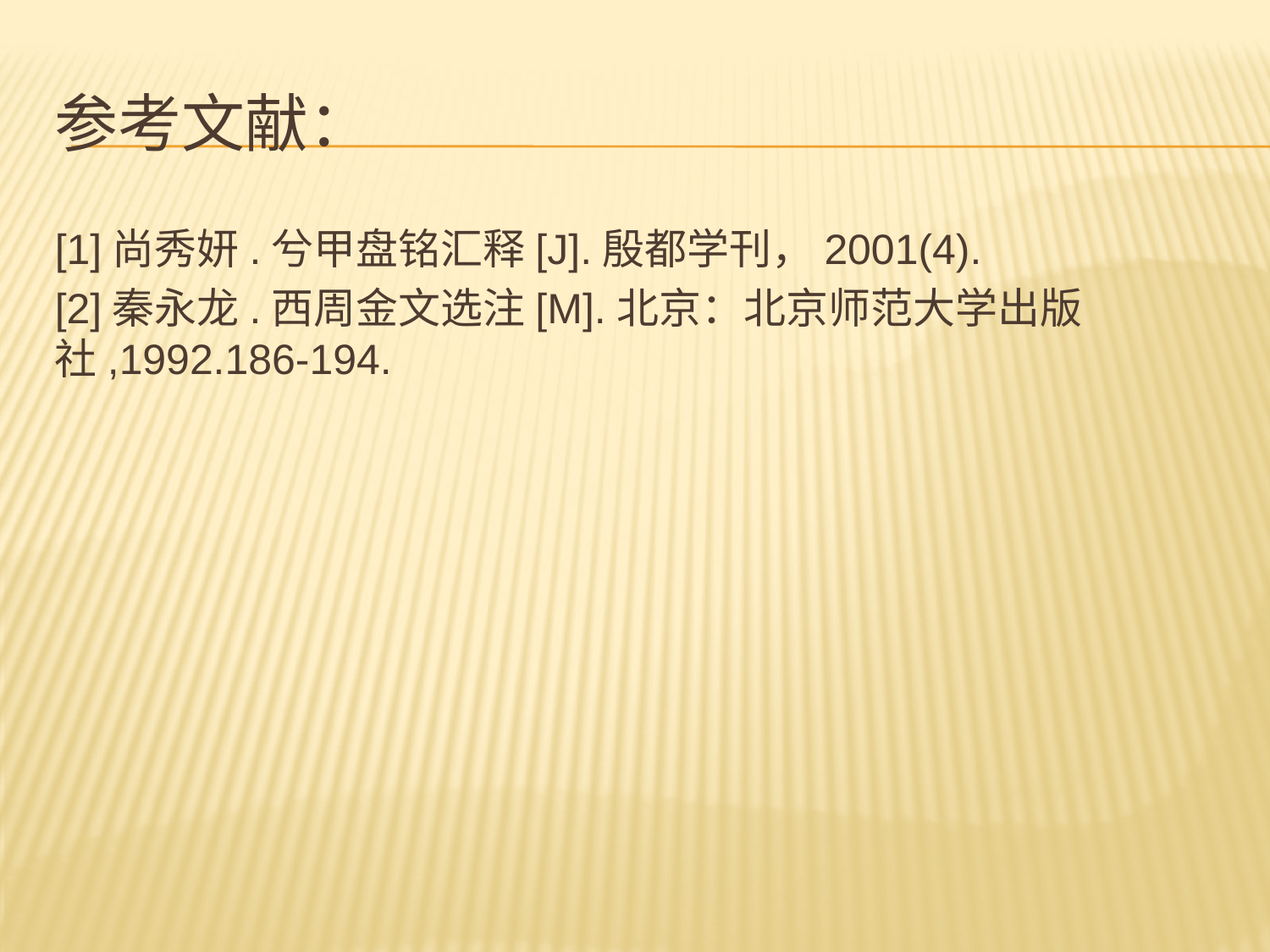

# 参考文献：
[1]尚秀妍.兮甲盘铭汇释[J].殷都学刊，2001(4).
[2]秦永龙.西周金文选注[M].北京：北京师范大学出版社,1992.186-194.